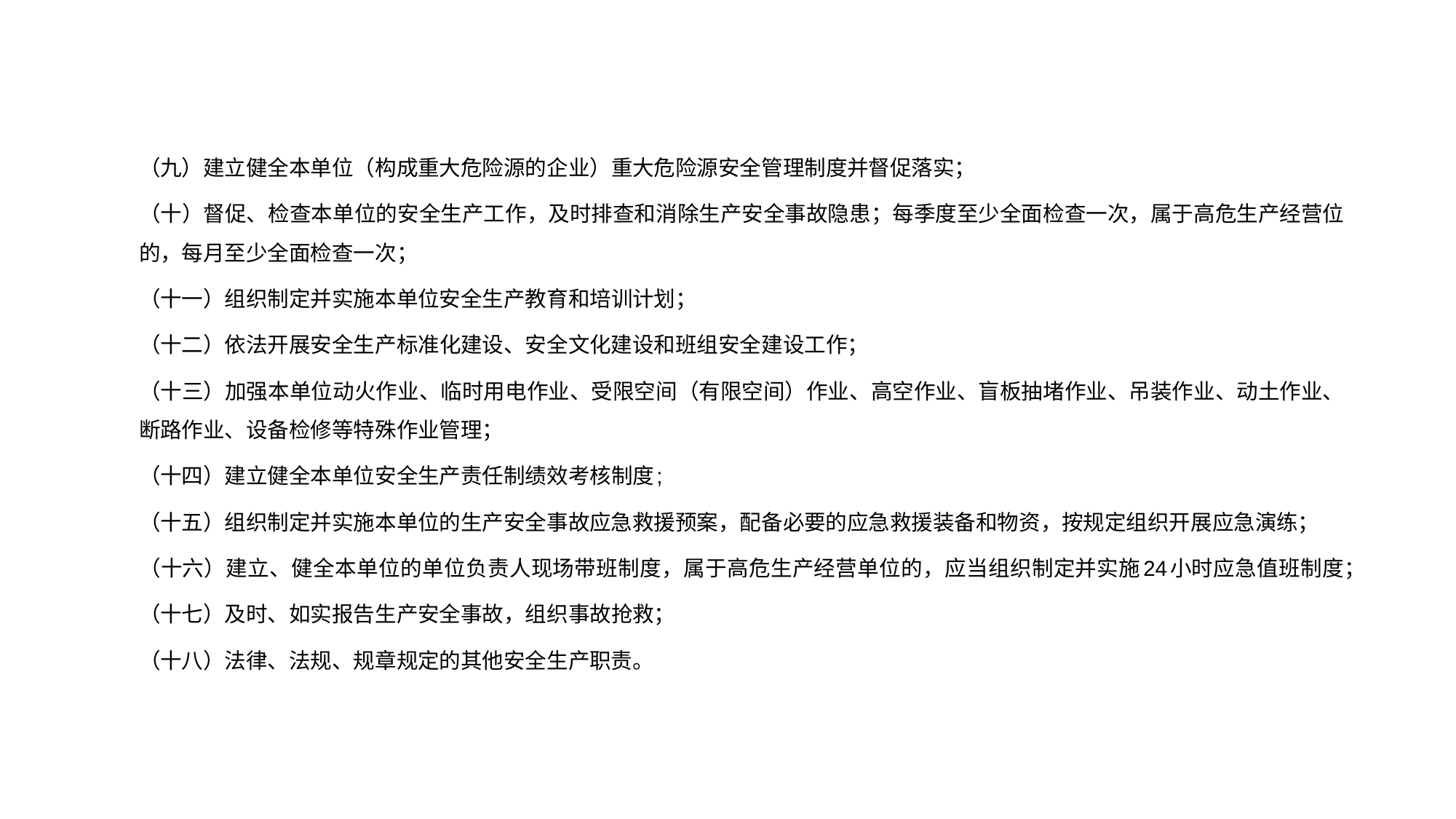

#
（九）建立健全本单位（构成重大危险源的企业）重大危险源安全管理制度并督促落实；
（十）督促、检查本单位的安全生产工作，及时排查和消除生产安全事故隐患；每季度至少全面检查一次，属于高危生产经营位的，每月至少全面检查一次；
（十一）组织制定并实施本单位安全生产教育和培训计划；
（十二）依法开展安全生产标准化建设、安全文化建设和班组安全建设工作；
（十三）加强本单位动火作业、临时用电作业、受限空间（有限空间）作业、高空作业、盲板抽堵作业、吊装作业、动土作业、断路作业、设备检修等特殊作业管理；
（十四）建立健全本单位安全生产责任制绩效考核制度;
（十五）组织制定并实施本单位的生产安全事故应急救援预案，配备必要的应急救援装备和物资，按规定组织开展应急演练；
（十六）建立、健全本单位的单位负责人现场带班制度，属于高危生产经营单位的，应当组织制定并实施24小时应急值班制度；
（十七）及时、如实报告生产安全事故，组织事故抢救；
（十八）法律、法规、规章规定的其他安全生产职责。